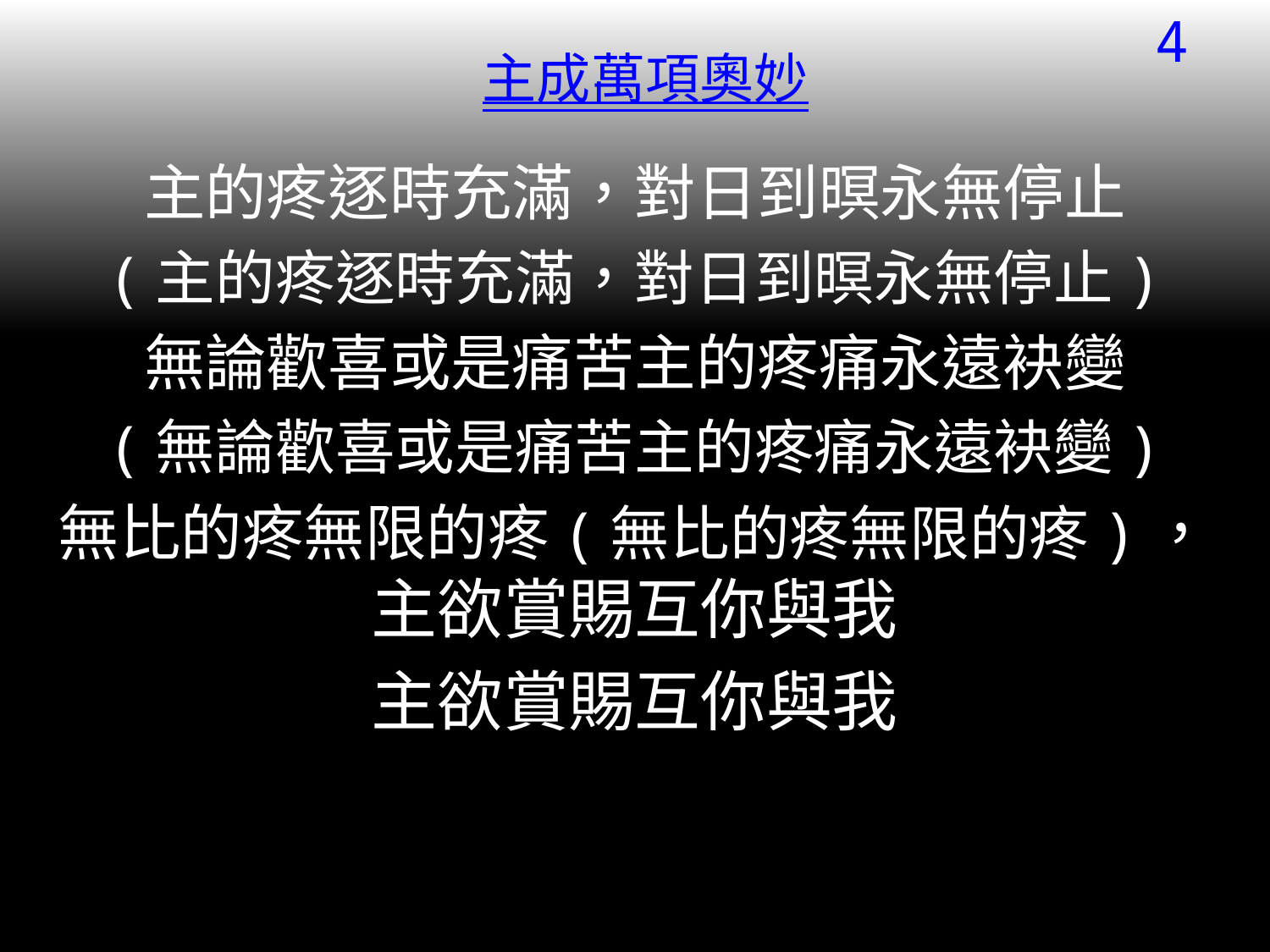

4
# 主成萬項奧妙
主的疼逐時充滿，對日到暝永無停止
(主的疼逐時充滿，對日到暝永無停止)
無論歡喜或是痛苦主的疼痛永遠袂變
(無論歡喜或是痛苦主的疼痛永遠袂變)
無比的疼無限的疼(無比的疼無限的疼)，主欲賞賜互你與我
主欲賞賜互你與我